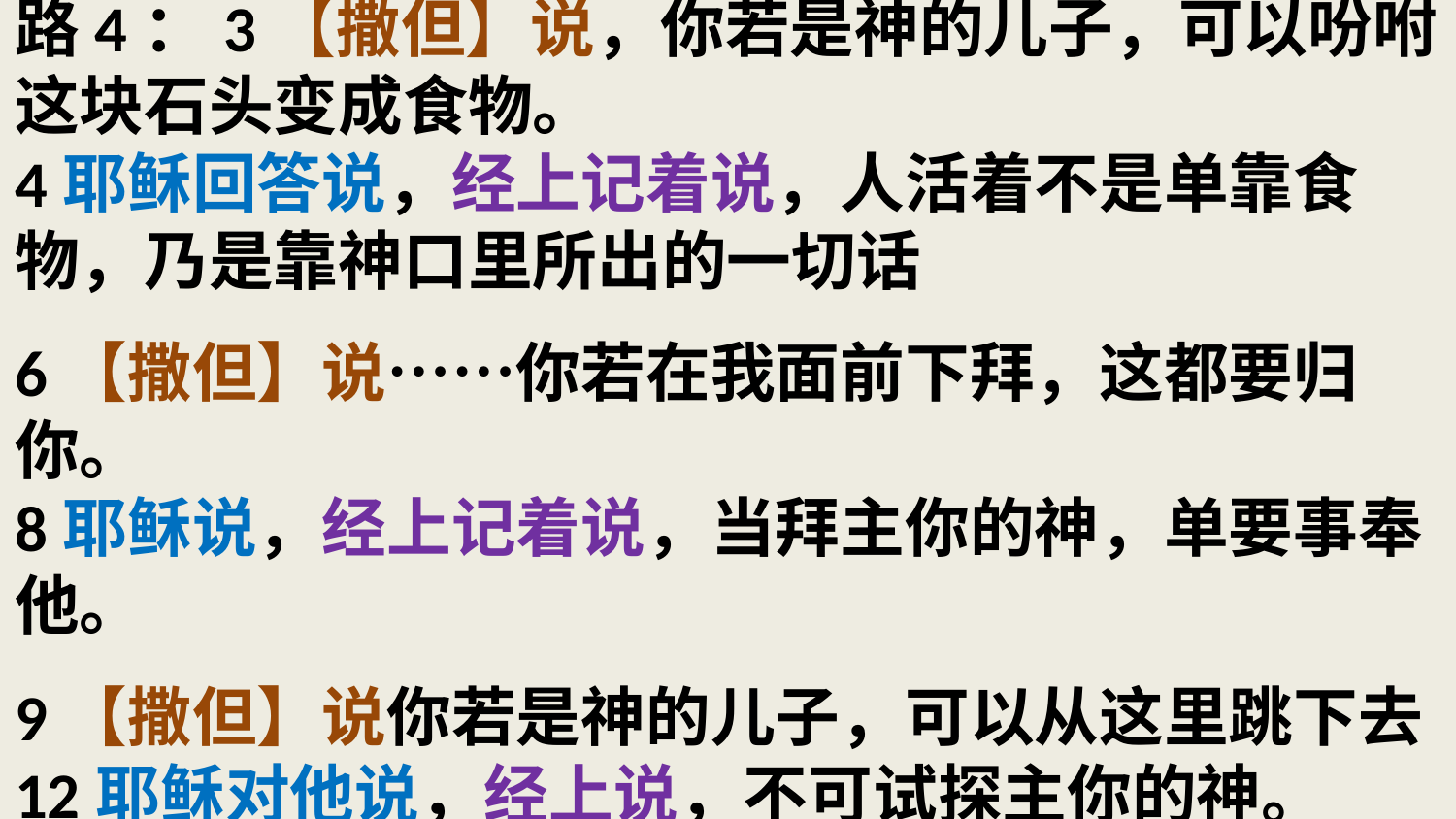

# 路4：3【撒但】说，你若是神的儿子，可以吩咐这块石头变成食物。 4耶稣回答说，经上记着说，人活着不是单靠食物，乃是靠神口里所出的一切话 6【撒但】说……你若在我面前下拜，这都要归你。 8耶稣说，经上记着说，当拜主你的神，单要事奉他。 9【撒但】说你若是神的儿子，可以从这里跳下去 12耶稣对他说，经上说，不可试探主你的神。